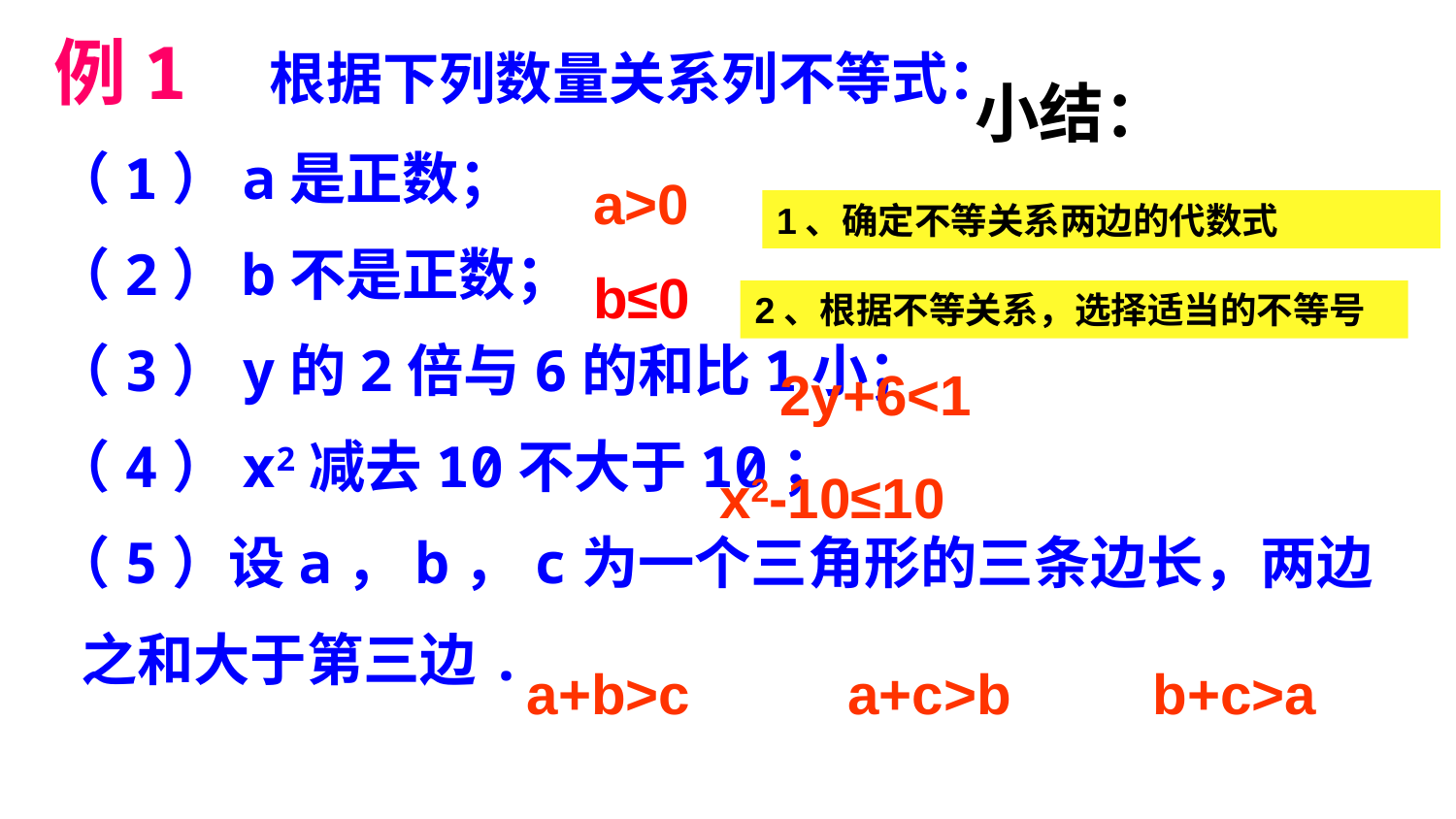

例1  根据下列数量关系列不等式：
（1）a是正数；
（2）b不是正数；
（3）y的2倍与6的和比1小；
（4）x2减去10不大于10；
（5）设a，b，c为一个三角形的三条边长，两边
 之和大于第三边.

小结：
a>0
1、确定不等关系两边的代数式
b≤0
2、根据不等关系，选择适当的不等号
2y+6<1
x2-10≤10
a+b>c          a+c>b         b+c>a